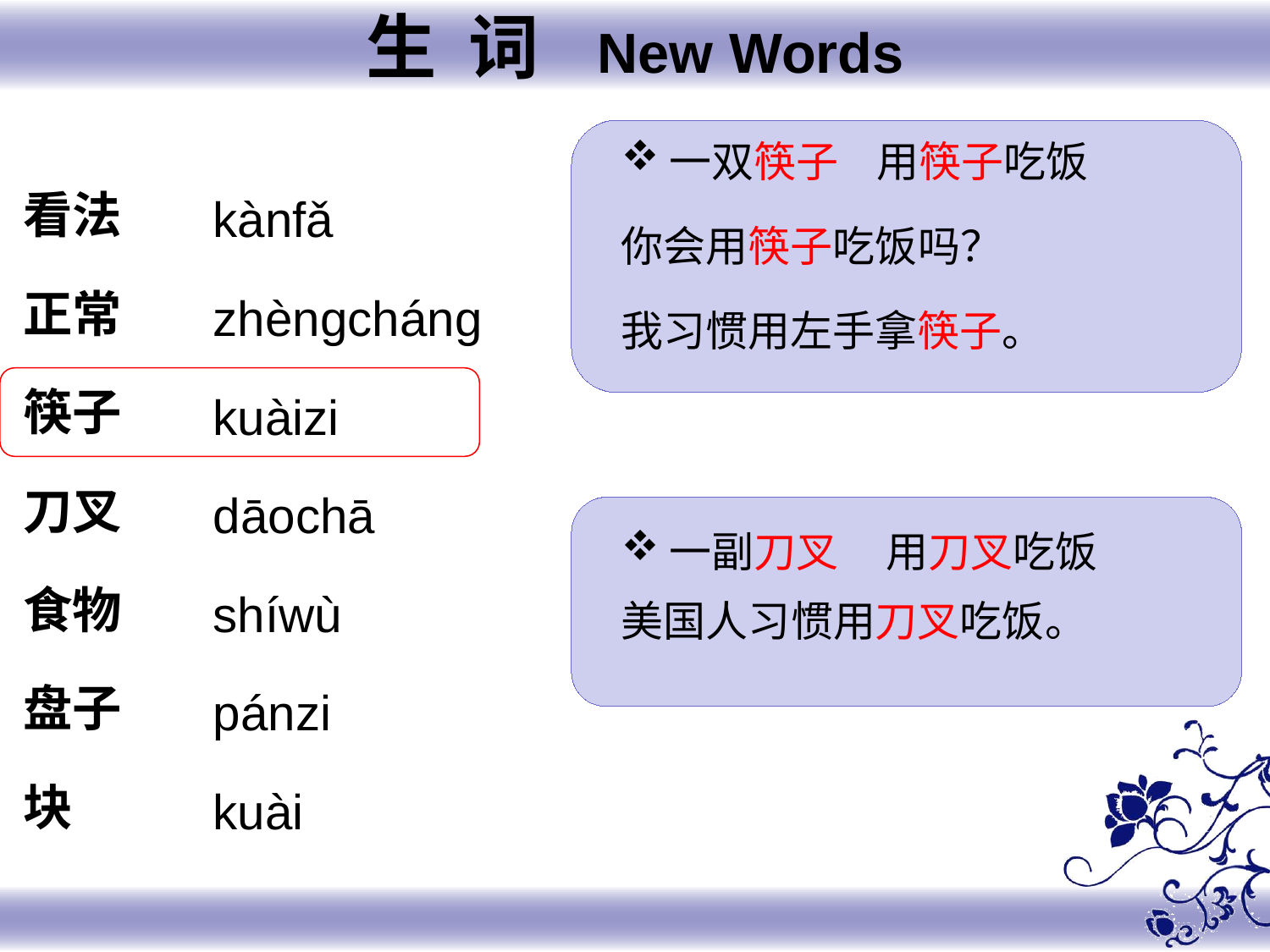

生  词   New Words
一双筷子    用筷子吃饭
你会用筷子吃饭吗？
我习惯用左手拿筷子。

看法
正常
筷子
刀叉
食物
盘子
块
kànfǎ
zhèngcháng
kuàizi
dāochā
shíwù
pánzi
kuài

一副刀叉     用刀叉吃饭
美国人习惯用刀叉吃饭。